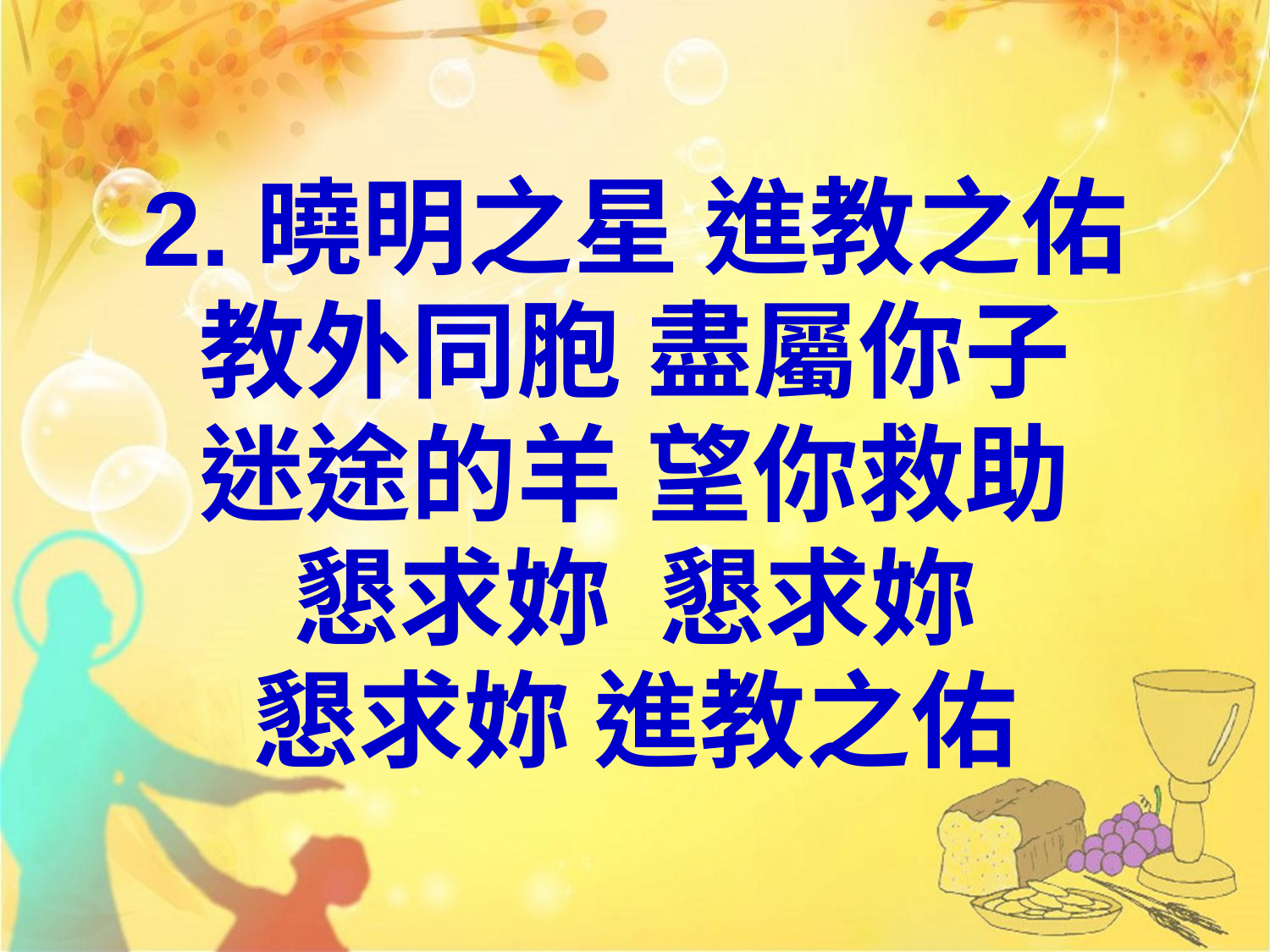

2.曉明之星 進教之佑
教外同胞 盡屬你子
迷途的羊 望你救助
懇求妳  懇求妳
懇求妳 進教之佑